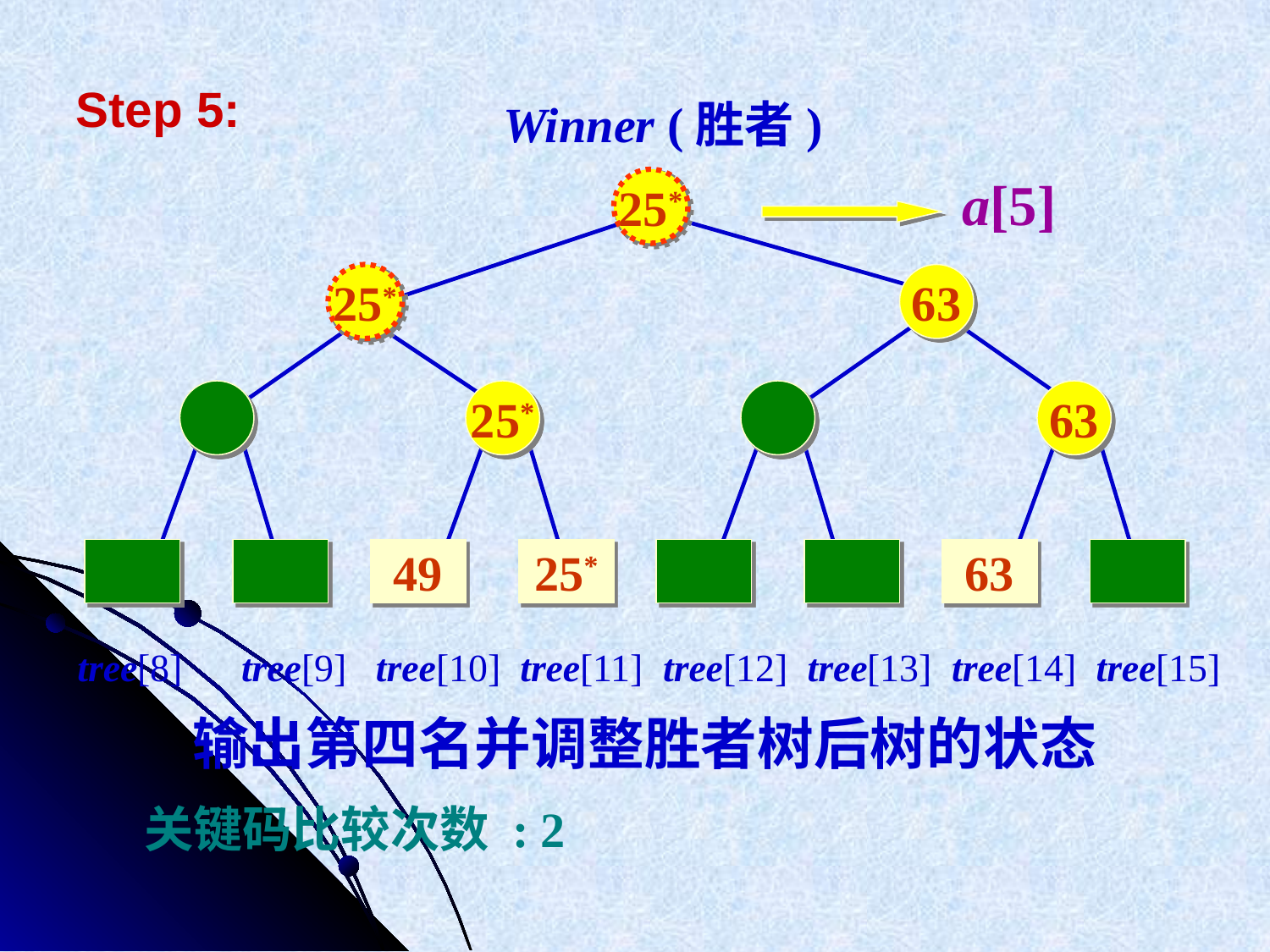

Step 5:
Winner (胜者)
a[5]
25*

25*
63

25*

63

49
25*

63

tree[8]      tree[9]   tree[10]  tree[11]  tree[12]  tree[13]  tree[14]  tree[15]
输出第四名并调整胜者树后树的状态
关键码比较次数 : 2